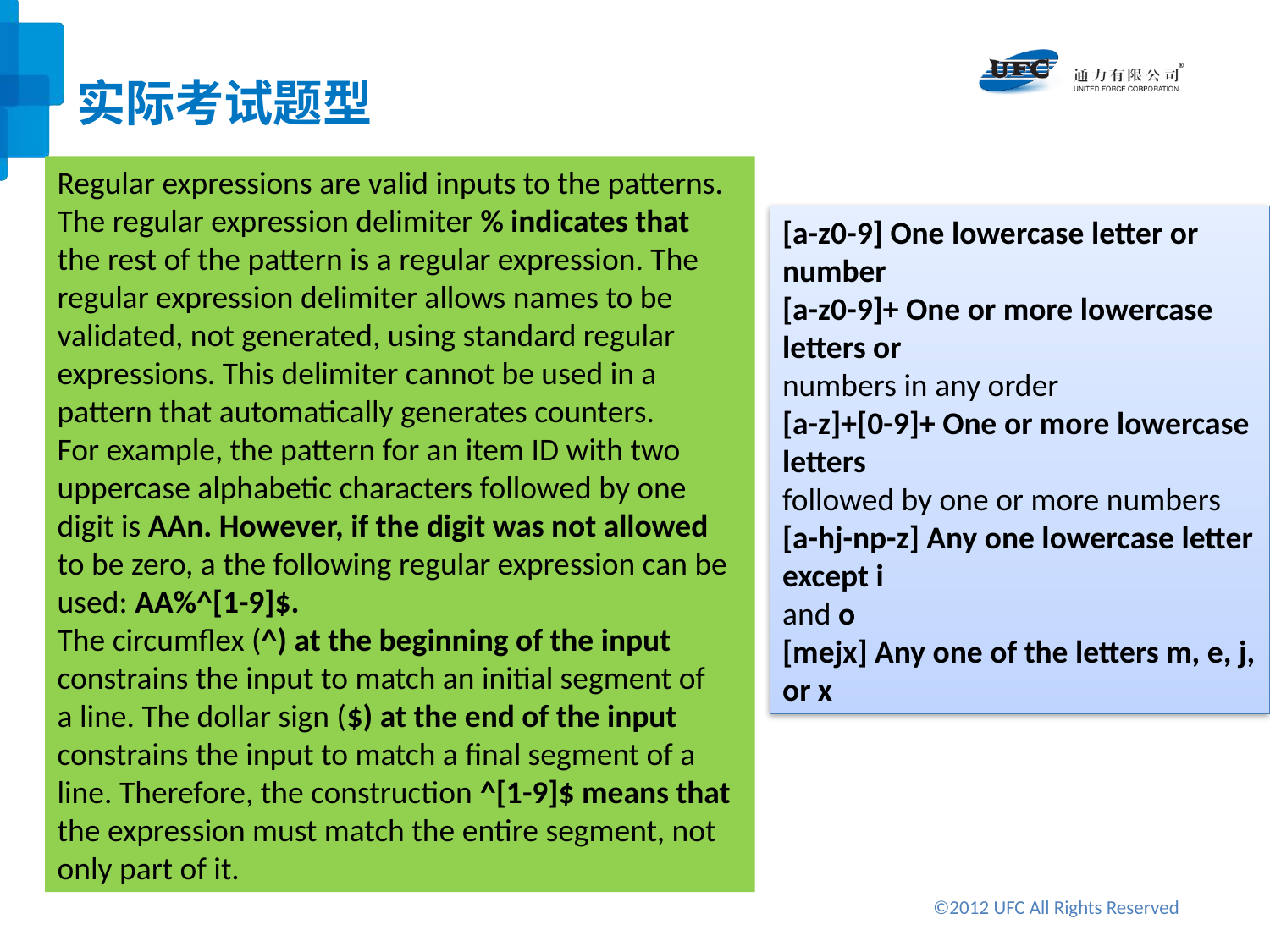

# 实际考试题型
Regular expressions are valid inputs to the patterns.
The regular expression delimiter % indicates that
the rest of the pattern is a regular expression. The
regular expression delimiter allows names to be
validated, not generated, using standard regular
expressions. This delimiter cannot be used in a
pattern that automatically generates counters.
For example, the pattern for an item ID with two
uppercase alphabetic characters followed by one
digit is AAn. However, if the digit was not allowed
to be zero, a the following regular expression can be
used: AA%^[1-9]$.
The circumflex (^) at the beginning of the input
constrains the input to match an initial segment of
a line. The dollar sign ($) at the end of the input
constrains the input to match a final segment of a
line. Therefore, the construction ^[1-9]$ means that
the expression must match the entire segment, not
only part of it.
[a-z0-9] One lowercase letter or number
[a-z0-9]+ One or more lowercase letters or
numbers in any order
[a-z]+[0-9]+ One or more lowercase letters
followed by one or more numbers
[a-hj-np-z] Any one lowercase letter except i
and o
[mejx] Any one of the letters m, e, j, or x